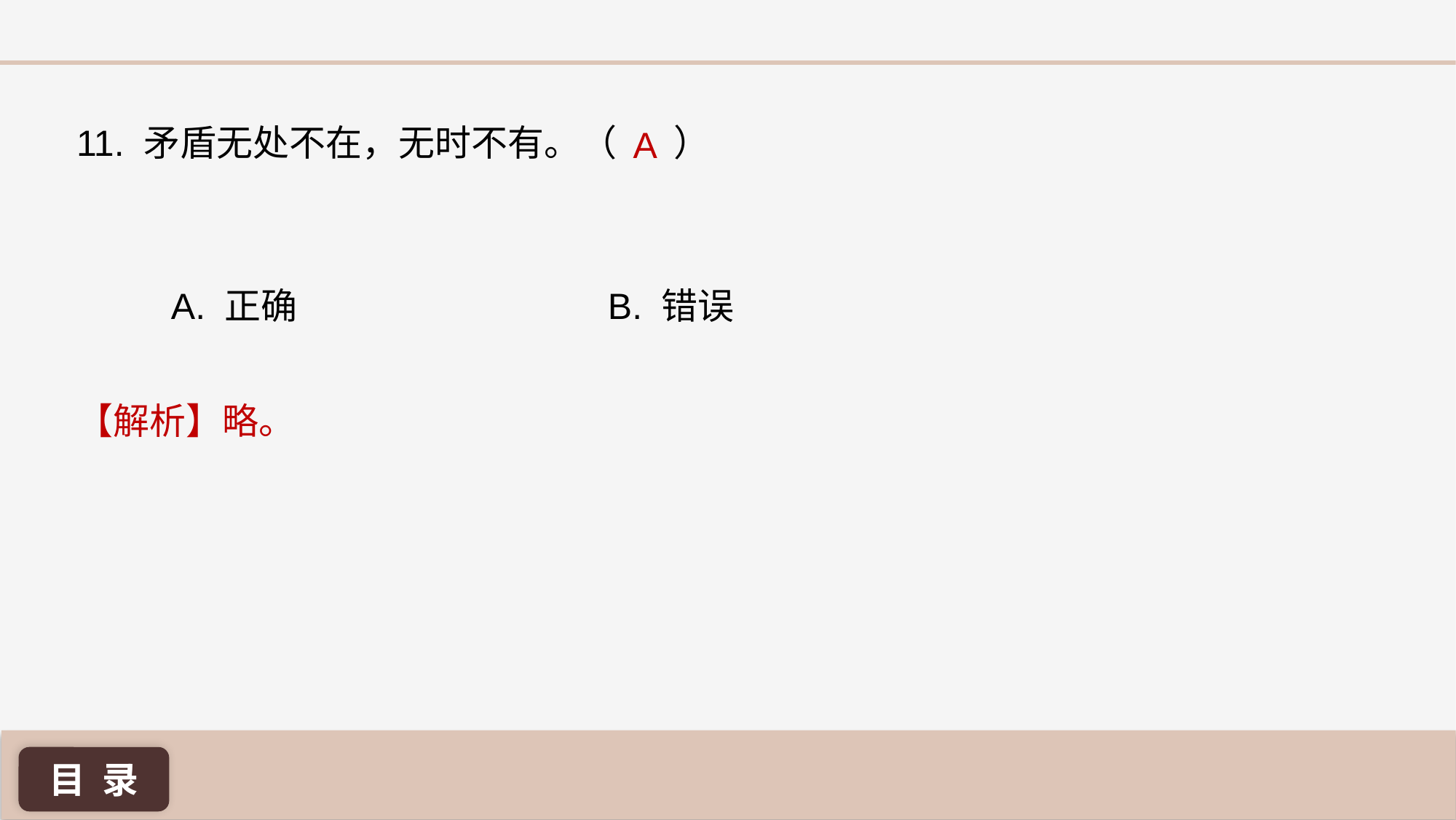

A
11. 矛盾无处不在，无时不有。（       ）
A. 正确 			B. 错误
【解析】略。